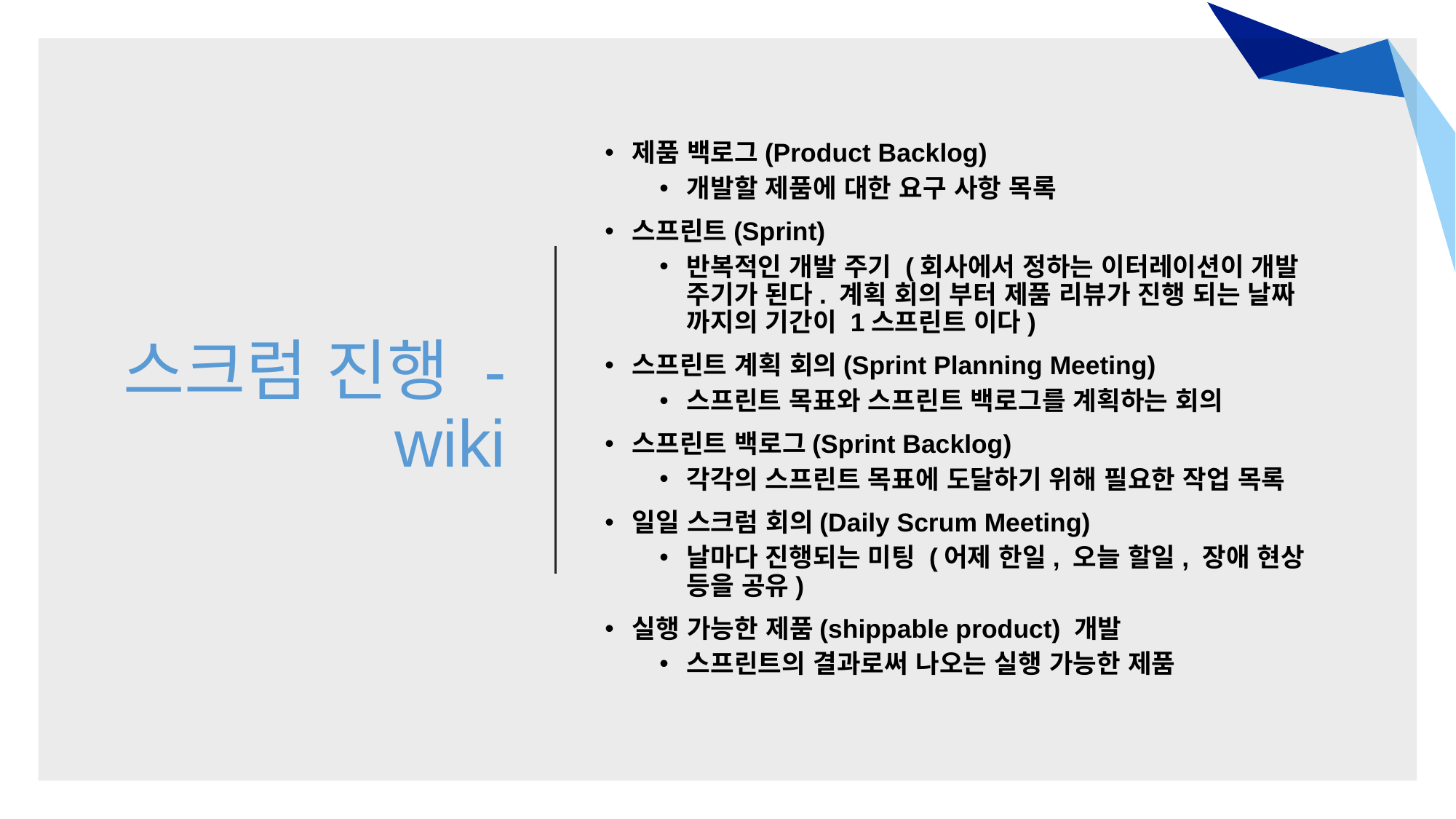

# 스크럼 진행 - wiki
제품 백로그(Product Backlog)
개발할 제품에 대한 요구 사항 목록
스프린트(Sprint)
반복적인 개발 주기 (회사에서 정하는 이터레이션이 개발 주기가 된다. 계획 회의 부터 제품 리뷰가 진행 되는 날짜 까지의 기간이 1스프린트 이다)
스프린트 계획 회의(Sprint Planning Meeting)
스프린트 목표와 스프린트 백로그를 계획하는 회의
스프린트 백로그(Sprint Backlog)
각각의 스프린트 목표에 도달하기 위해 필요한 작업 목록
일일 스크럼 회의(Daily Scrum Meeting)
날마다 진행되는 미팅 (어제 한일, 오늘 할일, 장애 현상 등을 공유)
실행 가능한 제품(shippable product) 개발
스프린트의 결과로써 나오는 실행 가능한 제품